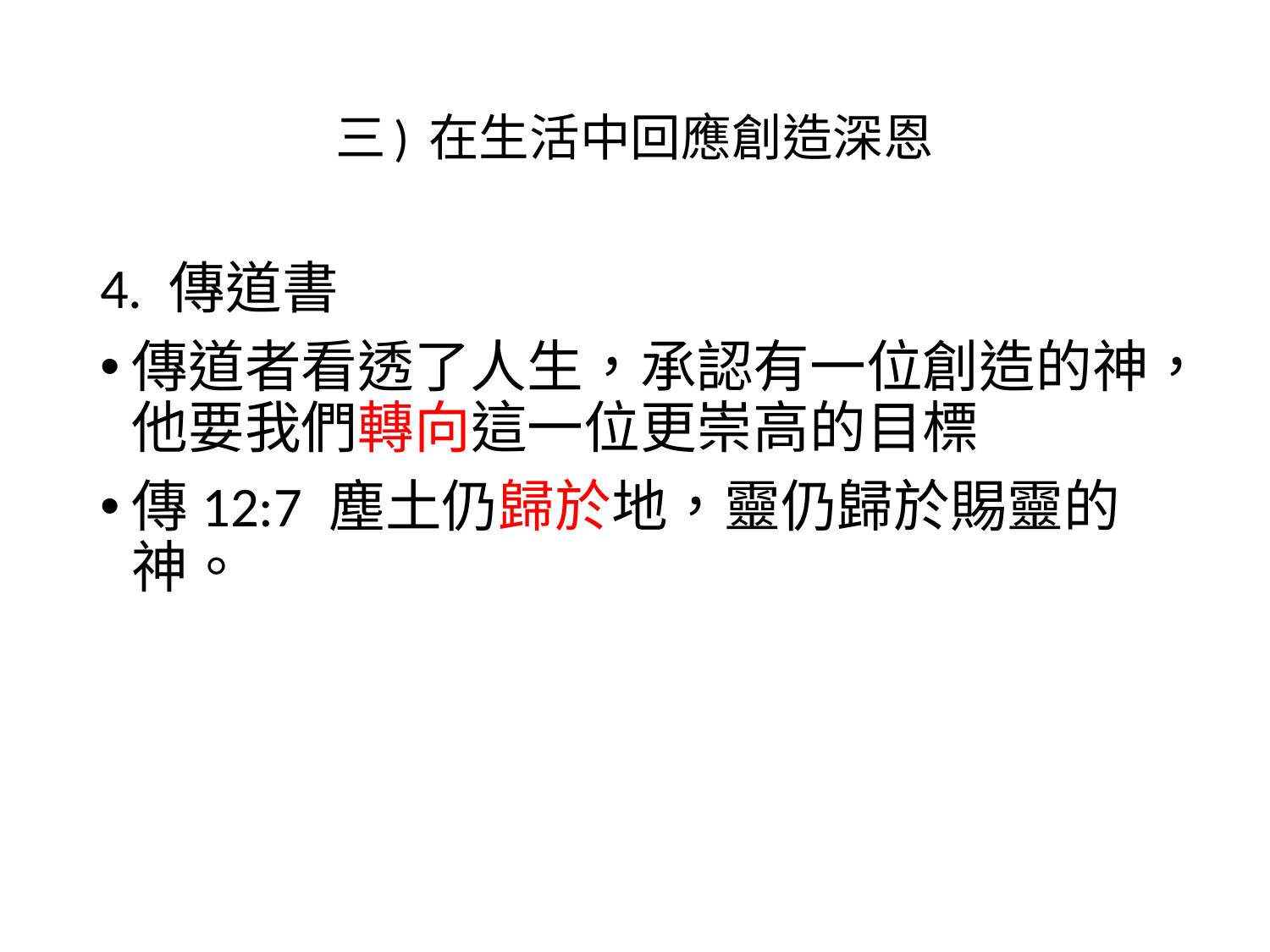

# 三) 在生活中回應創造深恩
4. 傳道書
傳道者看透了人生，承認有一位創造的神，他要我們轉向這一位更崇高的目標
傳12:7 塵土仍歸於地，靈仍歸於賜靈的神。